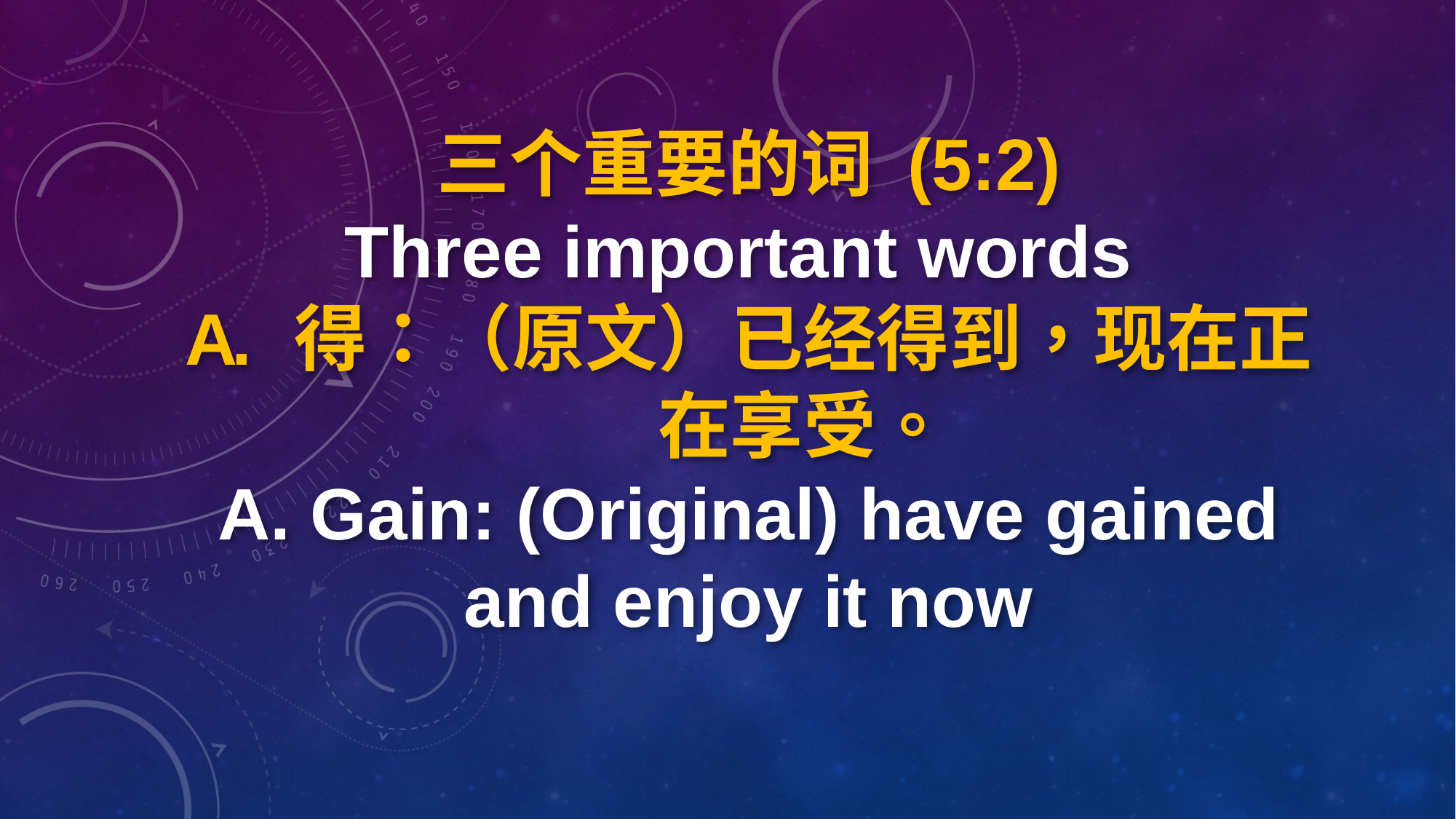

三个重要的词 (5:2)
Three important words
得：（原文）已经得到，现在正在享受。
A. Gain: (Original) have gained and enjoy it now